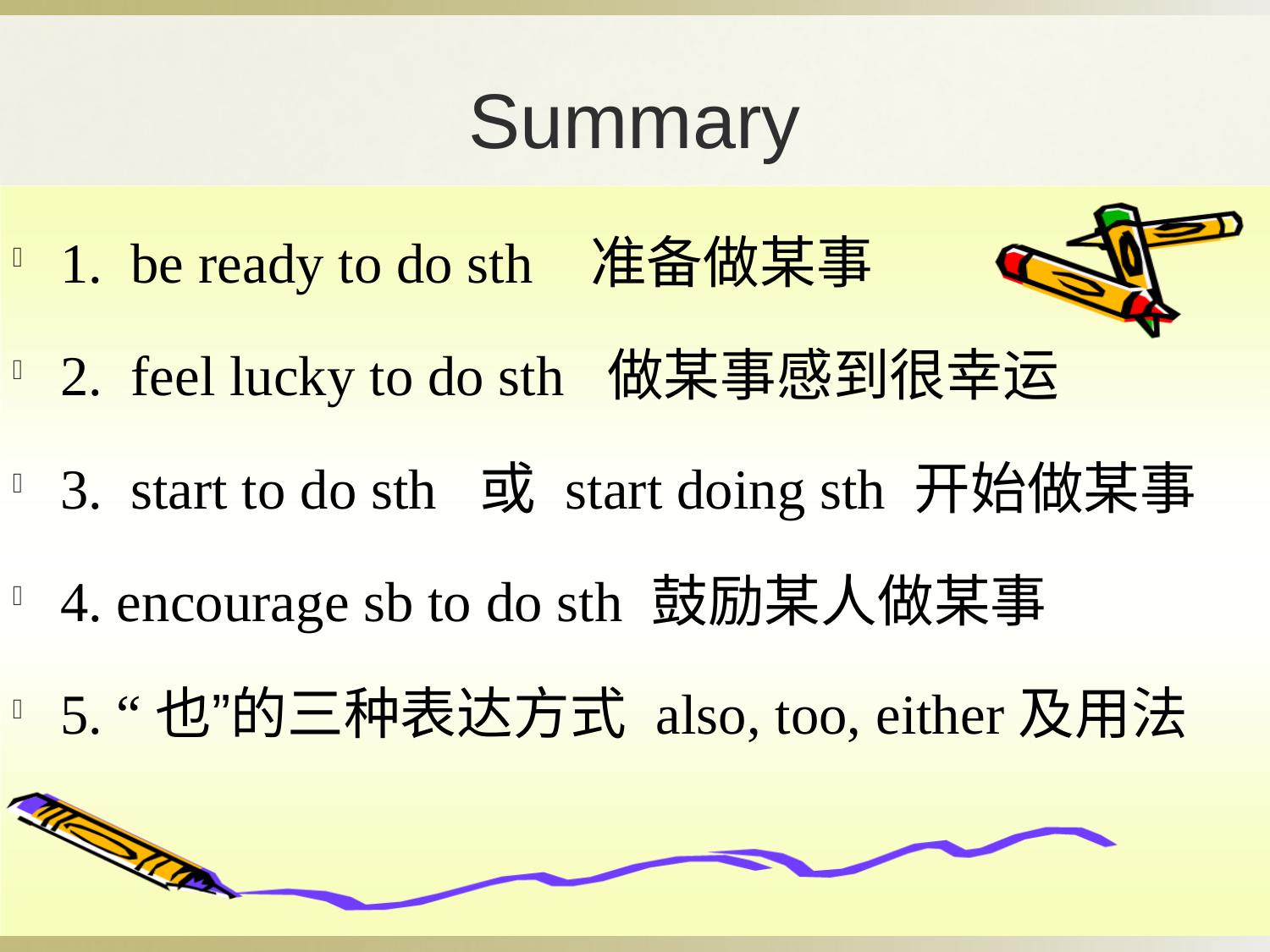

# Summary
1.  be ready to do sth   准备做某事
2.  feel lucky to do sth  做某事感到很幸运
3.  start to do sth  或 start doing sth 开始做某事
4. encourage sb to do sth 鼓励某人做某事
5. “也”的三种表达方式 also, too, either及用法